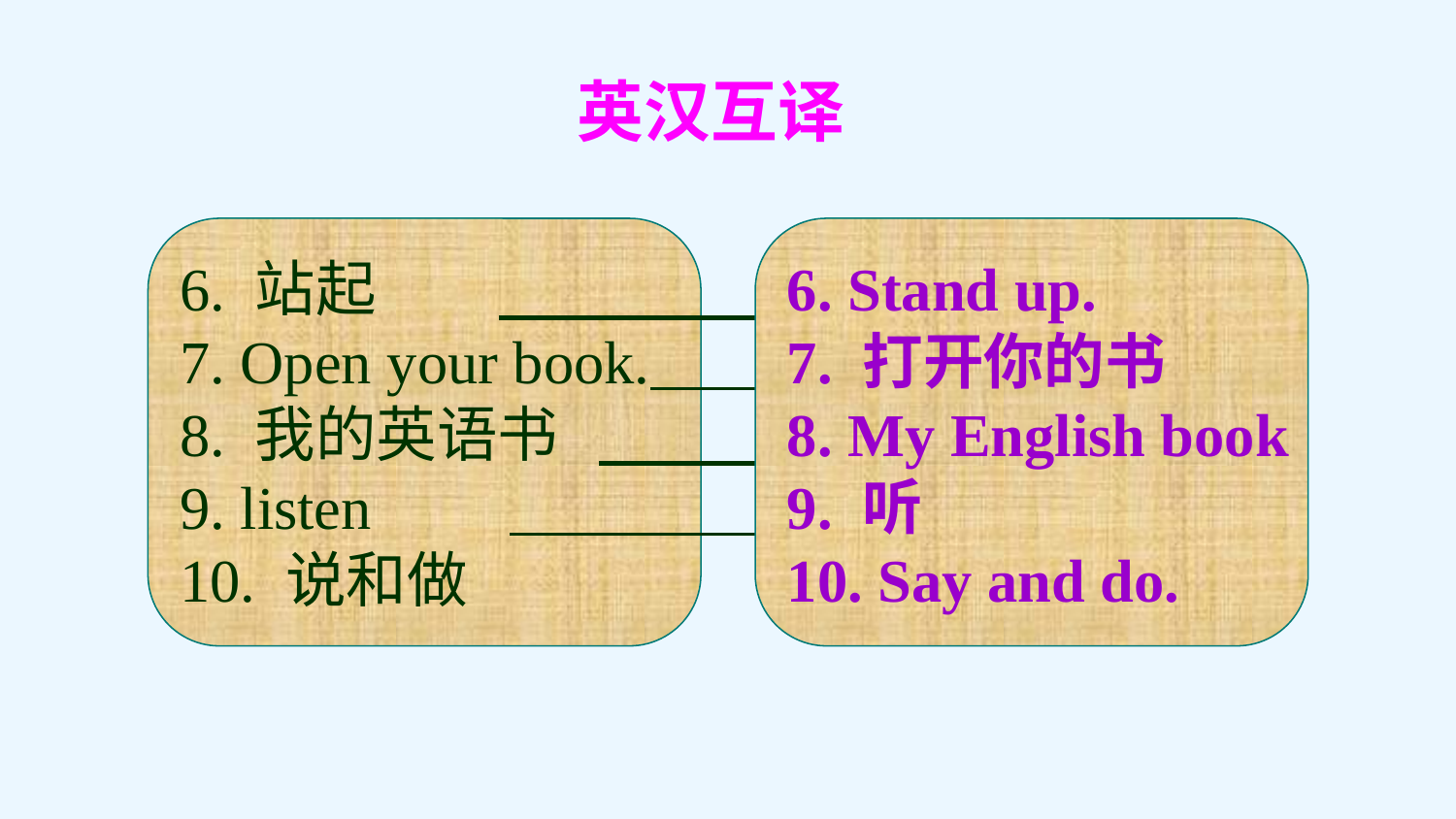

英汉互译
6. 站起
7. Open your book.
8. 我的英语书
9. listen
10. 说和做
6. Stand up.
7. 打开你的书
8. My English book
9. 听
10. Say and do.